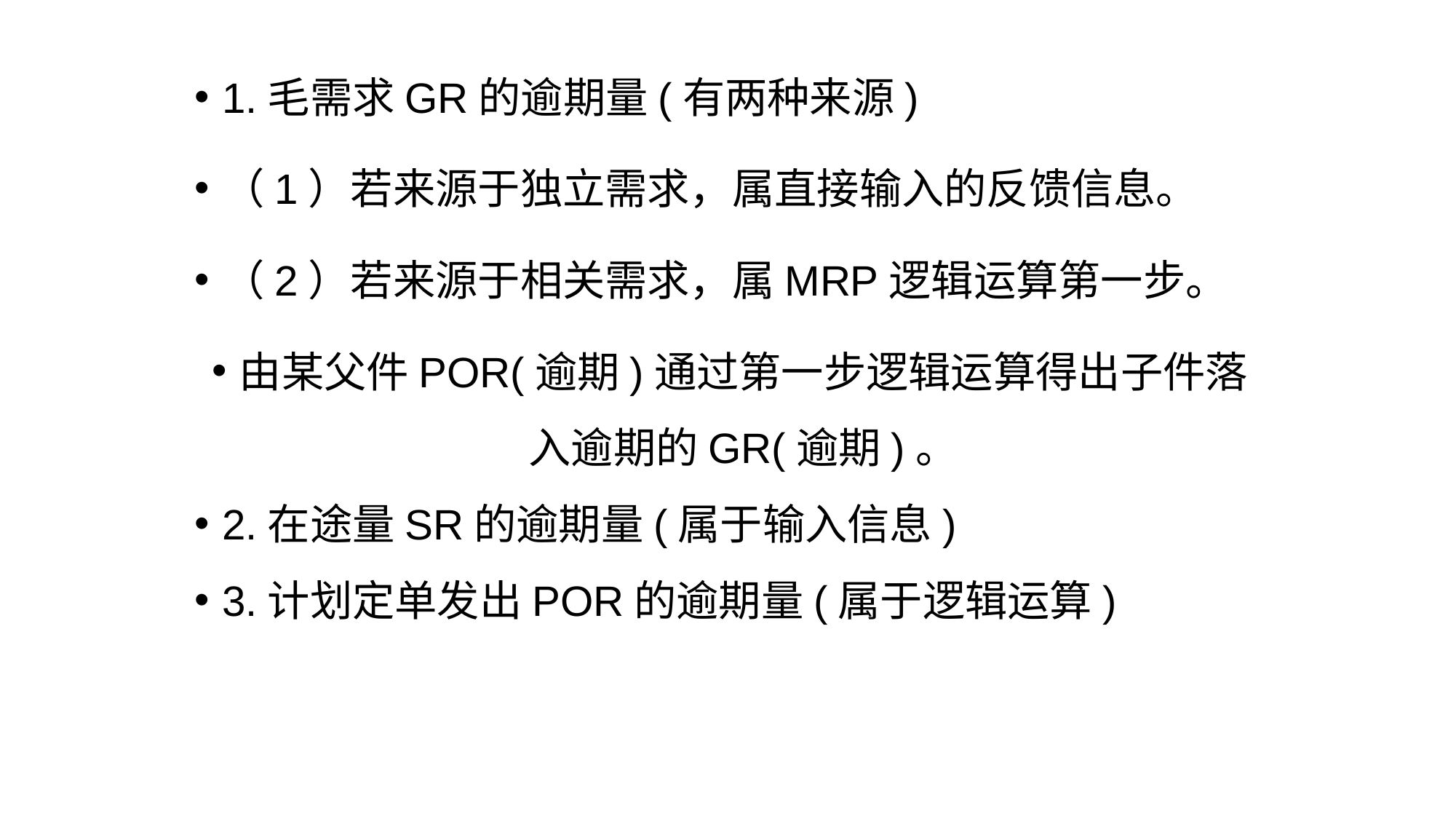

1.毛需求GR的逾期量(有两种来源)
（1）若来源于独立需求，属直接输入的反馈信息。
（2）若来源于相关需求，属MRP逻辑运算第一步。
由某父件POR(逾期)通过第一步逻辑运算得出子件落入逾期的GR(逾期)。
2.在途量SR的逾期量(属于输入信息)
3.计划定单发出POR的逾期量(属于逻辑运算)